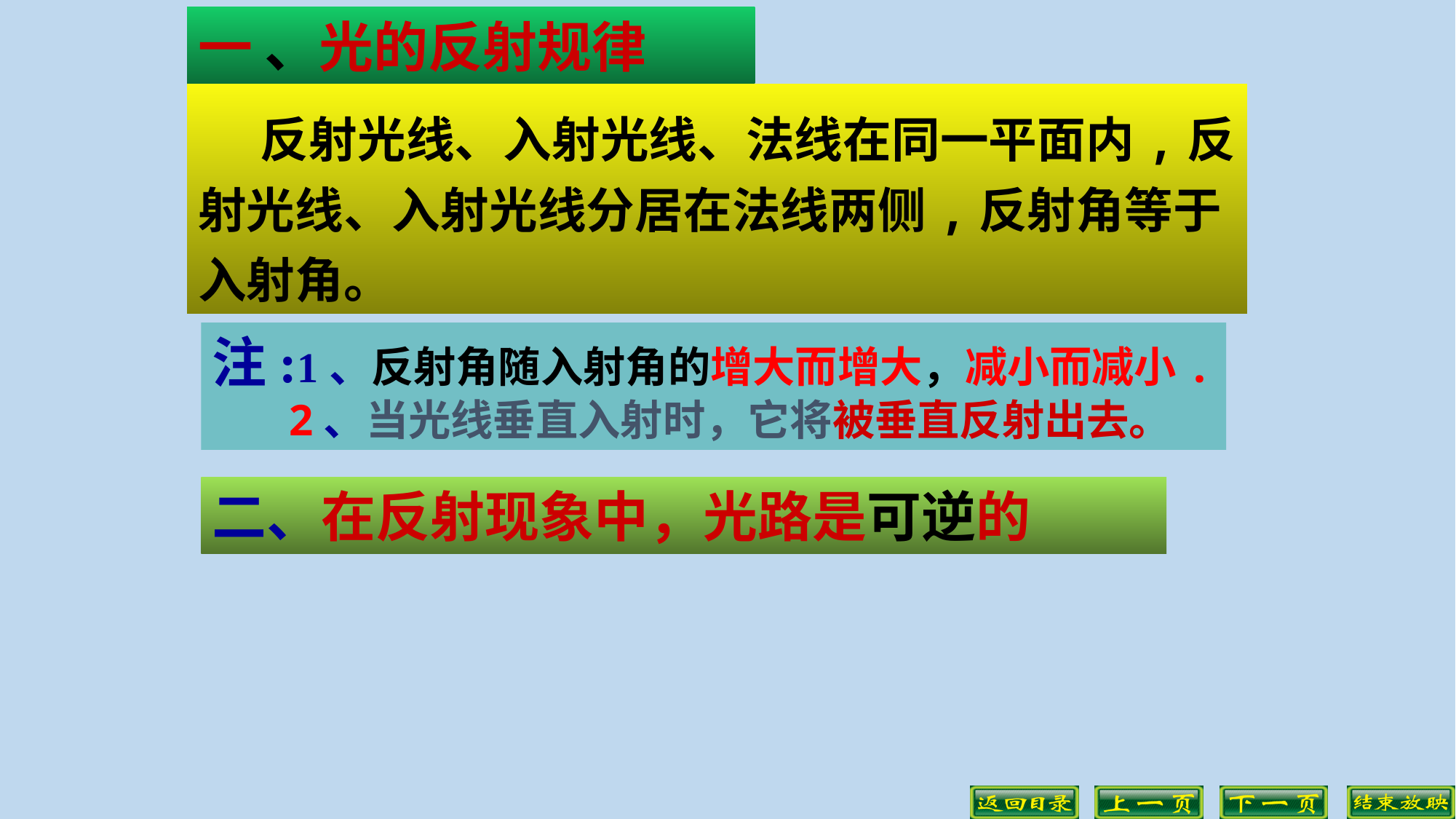

一 、光的反射规律
    反射光线、入射光线、法线在同一平面内,反射光线、入射光线分居在法线两侧,反射角等于入射角。
注:1、反射角随入射角的增大而增大，减小而减小.
   2、当光线垂直入射时，它将被垂直反射出去。

二、在反射现象中，光路是可逆的